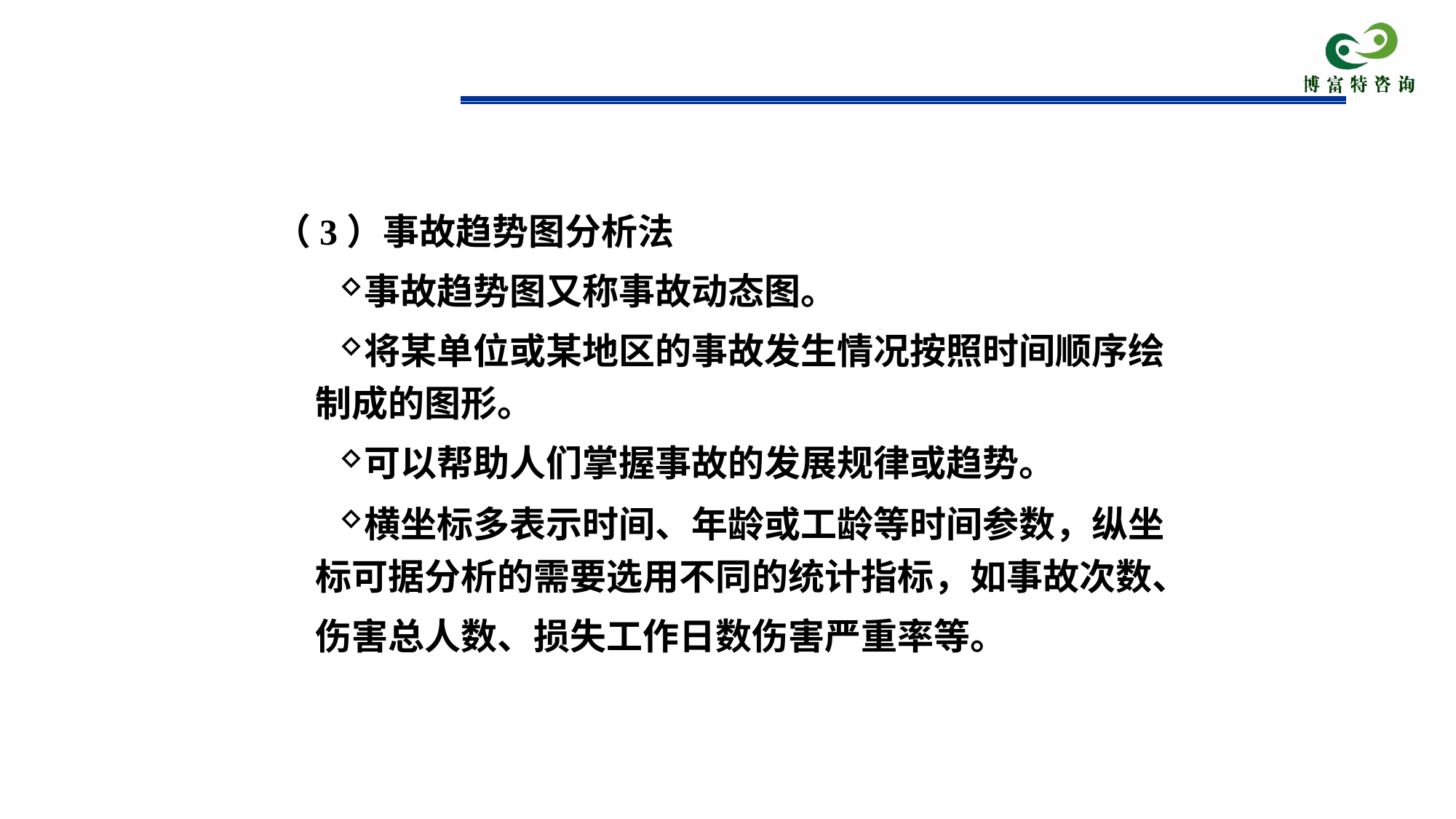

（3）事故趋势图分析法
事故趋势图又称事故动态图。
将某单位或某地区的事故发生情况按照时间顺序绘制成的图形。
可以帮助人们掌握事故的发展规律或趋势。
横坐标多表示时间、年龄或工龄等时间参数，纵坐标可据分析的需要选用不同的统计指标，如事故次数、伤害总人数、损失工作日数伤害严重率等。